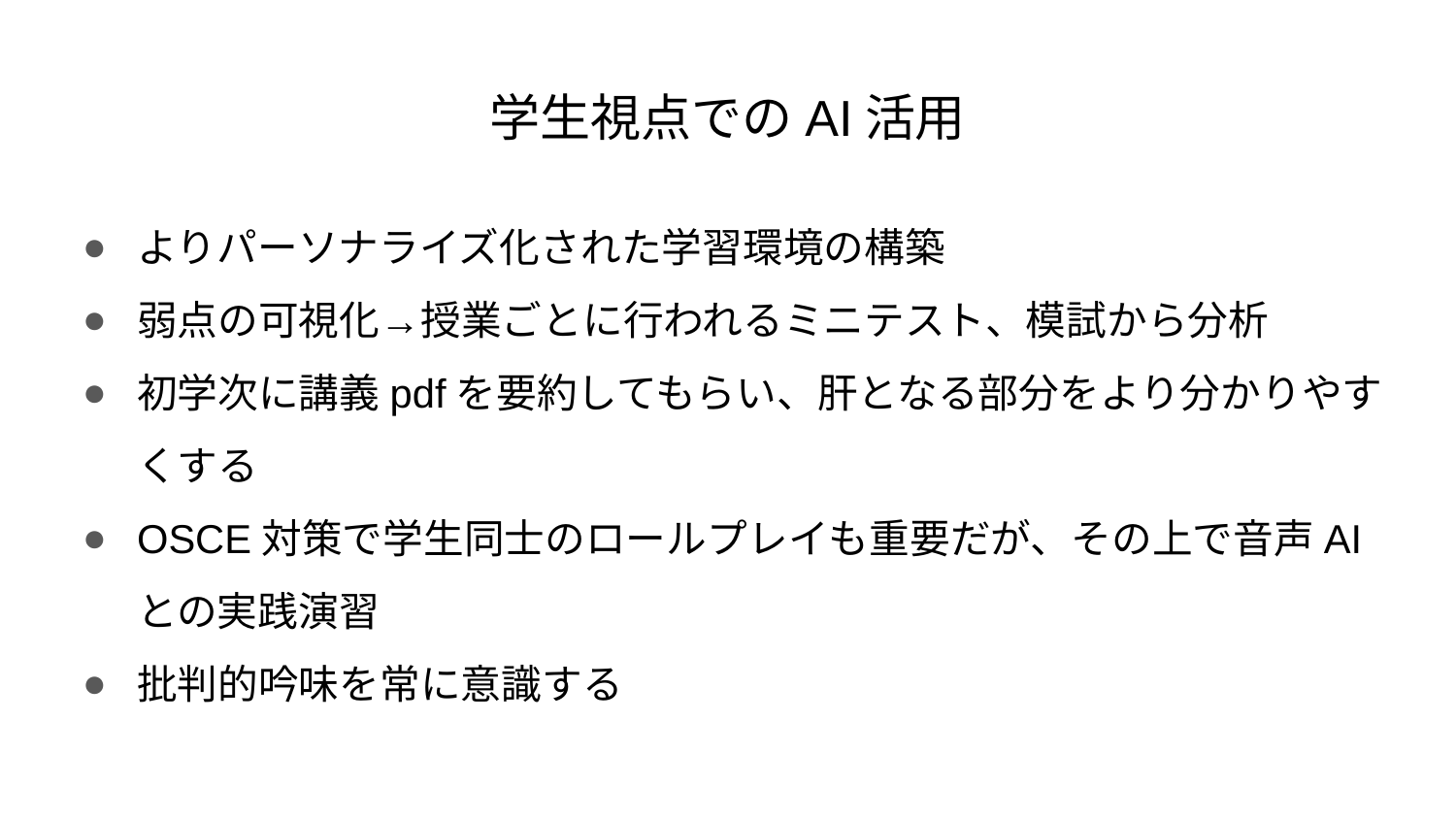

# 学生視点でのAI活用
よりパーソナライズ化された学習環境の構築
弱点の可視化→授業ごとに行われるミニテスト、模試から分析
初学次に講義pdfを要約してもらい、肝となる部分をより分かりやすくする
OSCE対策で学生同士のロールプレイも重要だが、その上で音声AIとの実践演習
批判的吟味を常に意識する